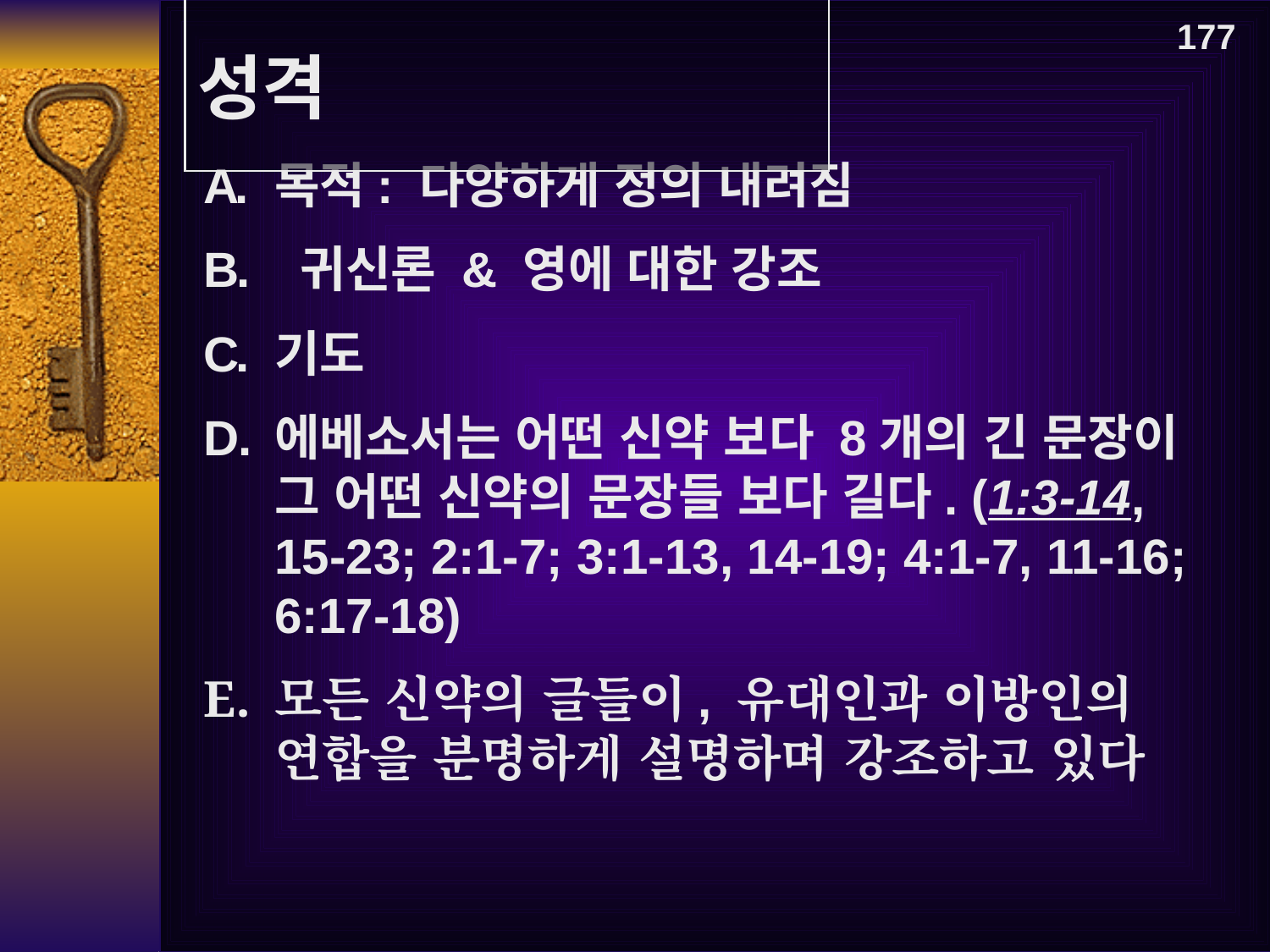

177
성격
목적: 다양하게 정의 내려짐
 귀신론 & 영에 대한 강조
기도
에베소서는 어떤 신약 보다 8개의 긴 문장이 그 어떤 신약의 문장들 보다 길다. (1:3-14, 15-23; 2:1-7; 3:1-13, 14-19; 4:1-7, 11-16; 6:17-18)
모든 신약의 글들이, 유대인과 이방인의 연합을 분명하게 설명하며 강조하고 있다